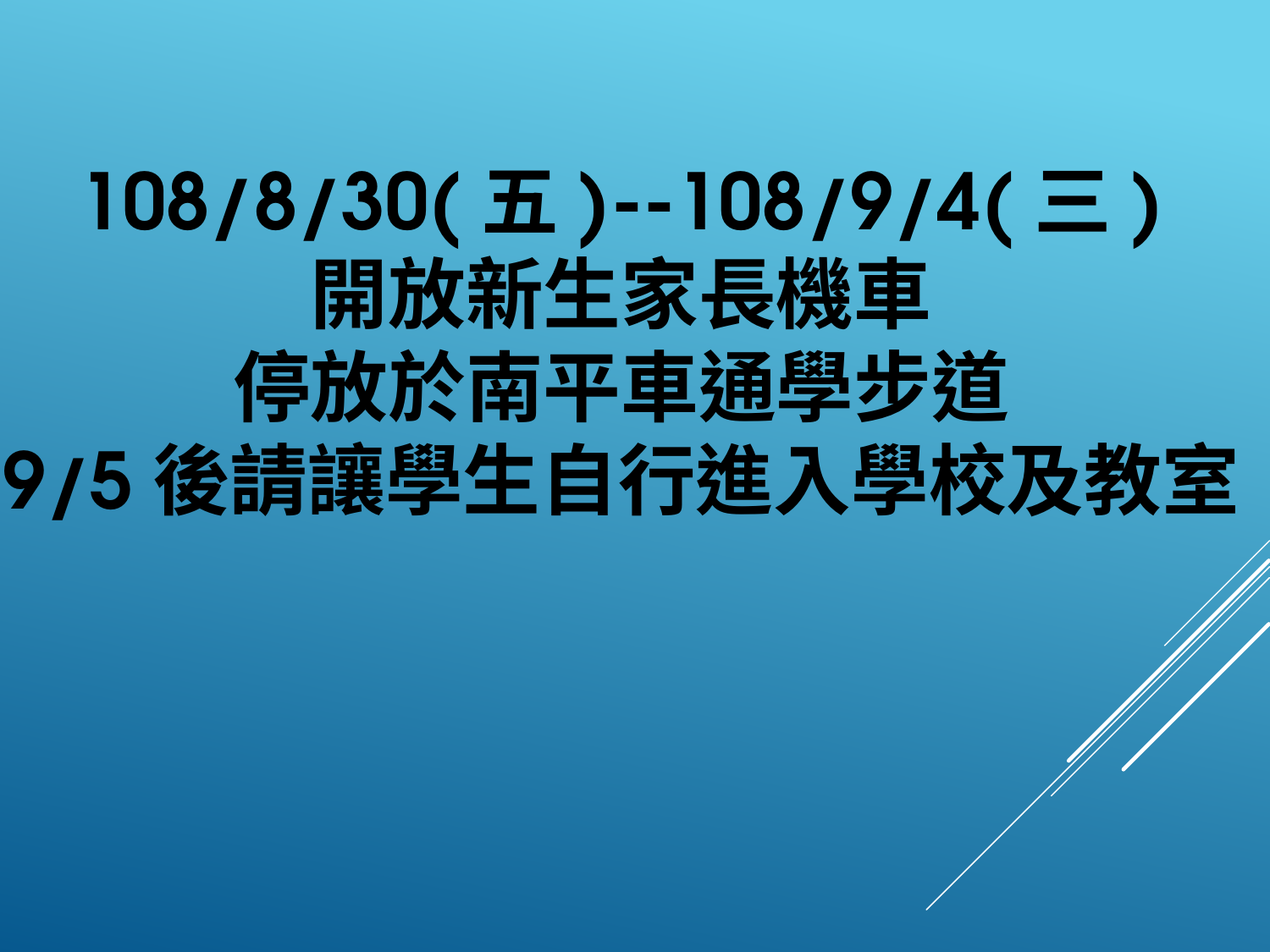

108/8/30(五)--108/9/4(三)
開放新生家長機車
停放於南平車通學步道
9/5後請讓學生自行進入學校及教室